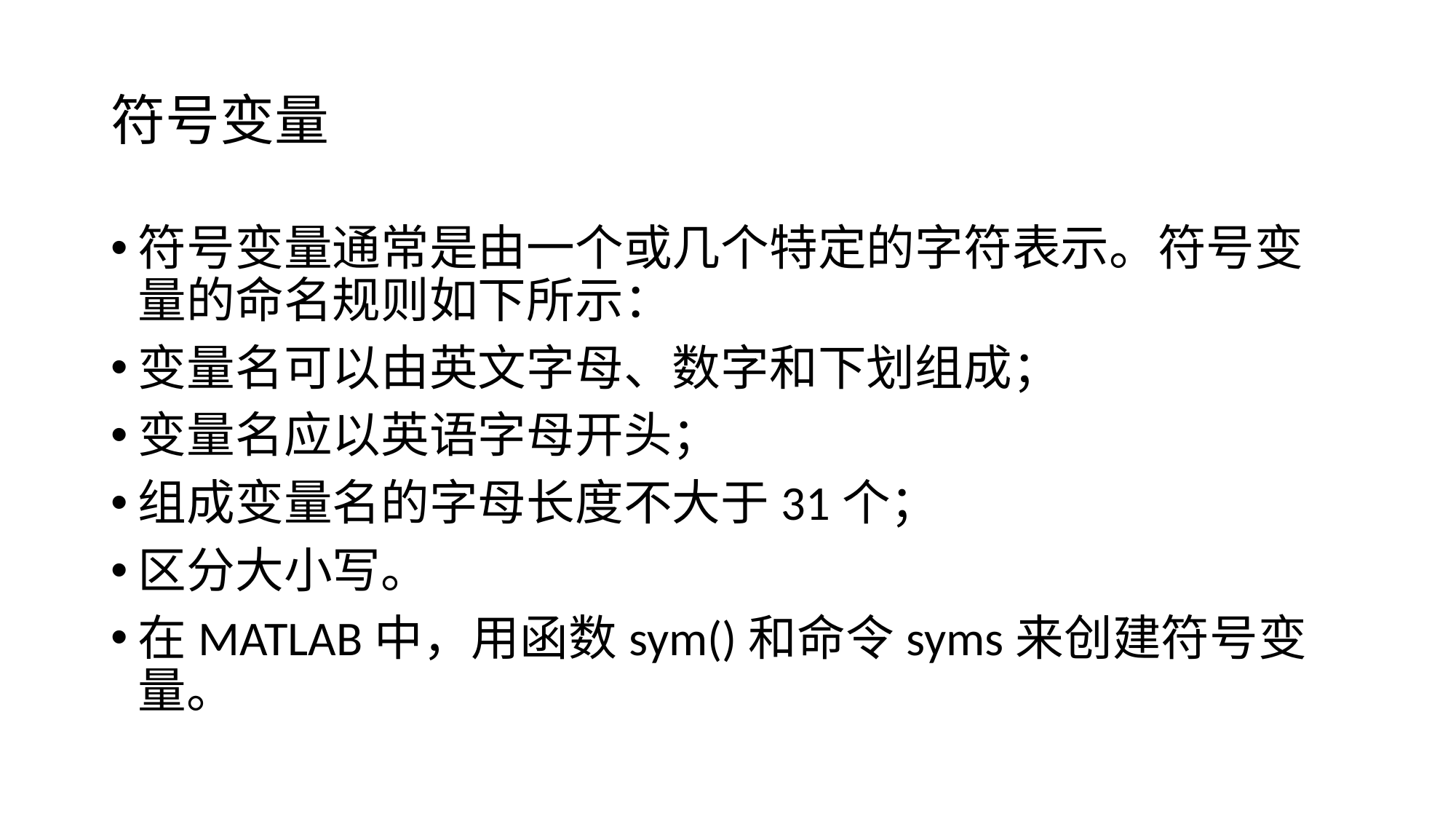

# 符号变量
符号变量通常是由一个或几个特定的字符表示。符号变量的命名规则如下所示：
变量名可以由英文字母、数字和下划组成；
变量名应以英语字母开头；
组成变量名的字母长度不大于31个；
区分大小写。
在MATLAB中，用函数sym()和命令syms来创建符号变量。